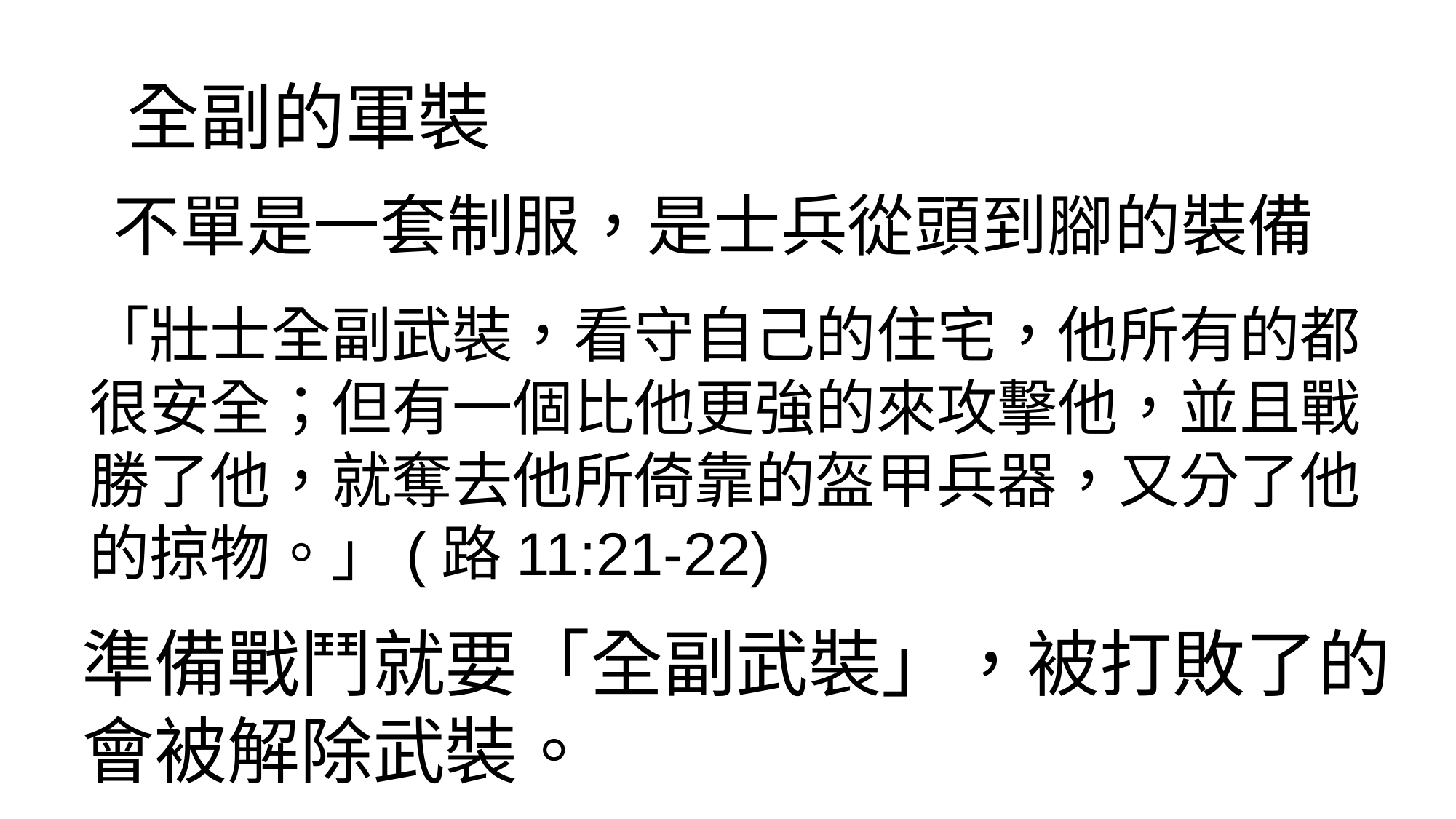

全副的軍裝
不單是一套制服，是士兵從頭到腳的裝備
「壯士全副武裝，看守自己的住宅，他所有的都很安全；但有一個比他更強的來攻擊他，並且戰勝了他，就奪去他所倚靠的盔甲兵器，又分了他的掠物。」(路11:21-22)
準備戰鬥就要「全副武裝」，被打敗了的會被解除武裝。